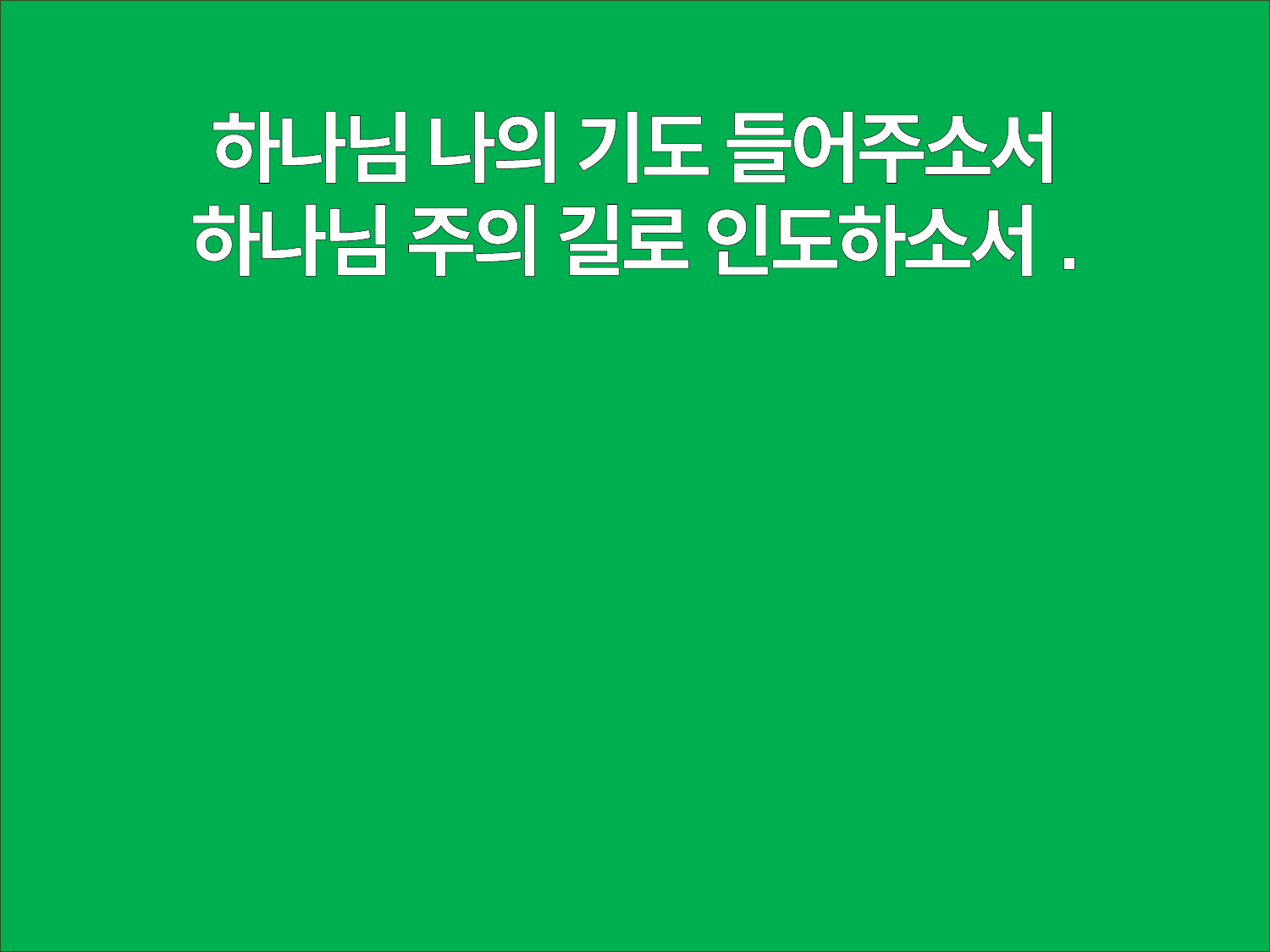

하나님 나의 기도 들어주소서
하나님 주의 길로 인도하소서.